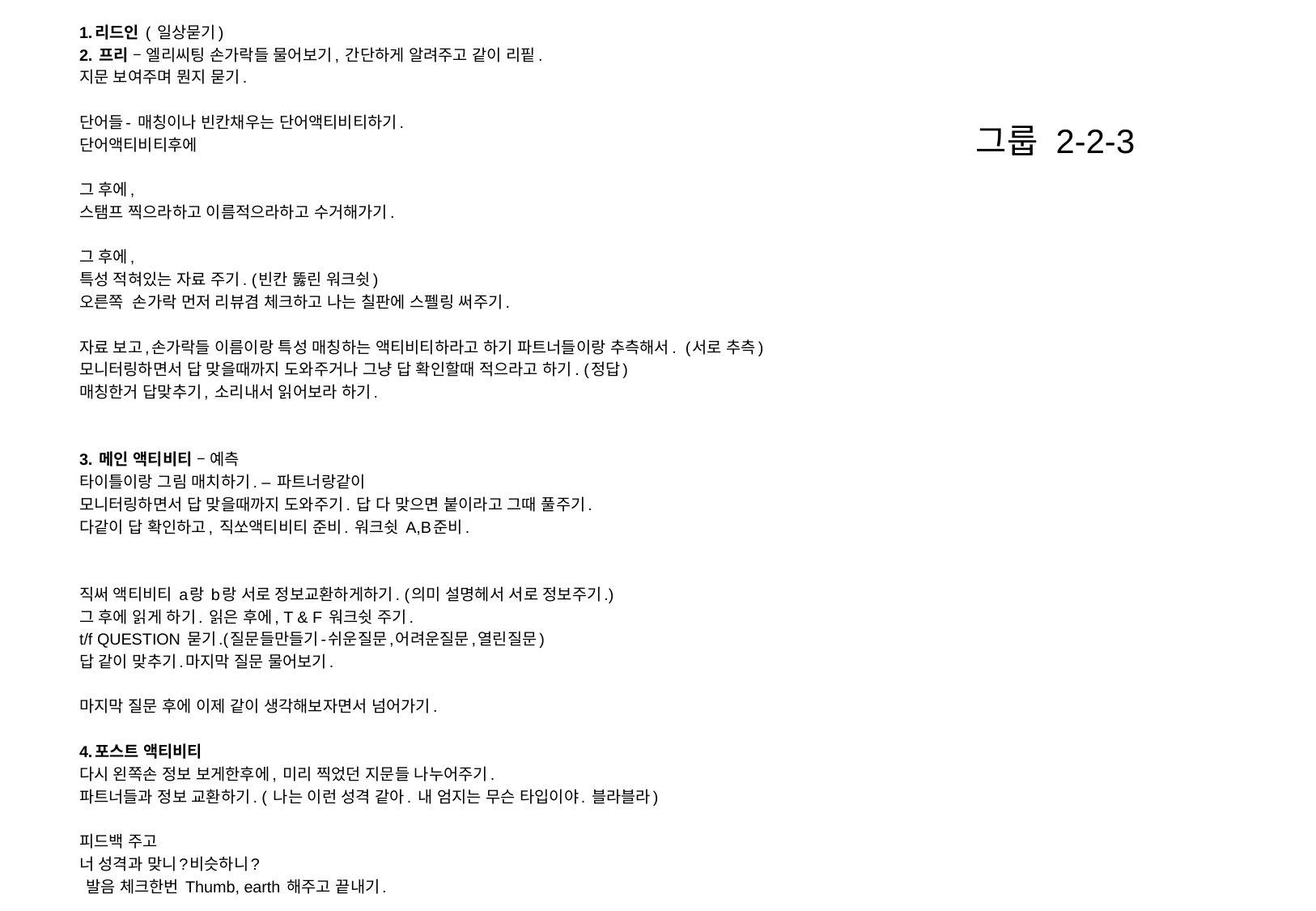

1.리드인 ( 일상묻기)
2. 프리 – 엘리씨팅 손가락들 물어보기, 간단하게 알려주고 같이 리핕.
지문 보여주며 뭔지 묻기.

단어들- 매칭이나 빈칸채우는 단어액티비티하기.
단어액티비티후에

그 후에,
스탬프 찍으라하고 이름적으라하고 수거해가기.

그 후에,
특성 적혀있는 자료 주기. (빈칸 뚫린 워크쉿)
오른쪽  손가락 먼저 리뷰겸 체크하고 나는 칠판에 스펠링 써주기.

자료 보고,손가락들 이름이랑 특성 매칭하는 액티비티하라고 하기 파트너들이랑 추측해서.  (서로 추측)
모니터링하면서 답 맞을때까지 도와주거나 그냥 답 확인할때 적으라고 하기. (정답)
매칭한거 답맞추기, 소리내서 읽어보라 하기.

3. 메인 액티비티 – 예측
타이틀이랑 그림 매치하기. – 파트너랑같이
모니터링하면서 답 맞을때까지 도와주기. 답 다 맞으면 붙이라고 그때 풀주기.
다같이 답 확인하고, 직쏘액티비티 준비. 워크쉿 A,B준비.

직써 액티비티 a랑 b랑 서로 정보교환하게하기. (의미 설명헤서 서로 정보주기.)
그 후에 읽게 하기. 읽은 후에, T & F 워크쉿 주기.
t/f QUESTION 묻기.(질문들만들기-쉬운질문,어려운질문,열린질문)
답 같이 맞추기.마지막 질문 물어보기.

마지막 질문 후에 이제 같이 생각해보자면서 넘어가기.

4.포스트 액티비티
다시 왼쪽손 정보 보게한후에, 미리 찍었던 지문들 나누어주기.
파트너들과 정보 교환하기. ( 나는 이런 성격 같아. 내 엄지는 무슨 타입이야. 블라블라)

피드백 주고
너 성격과 맞니?비슷하니?
 발음 체크한번 Thumb, earth 해주고 끝내기.
그룹 2-2-3